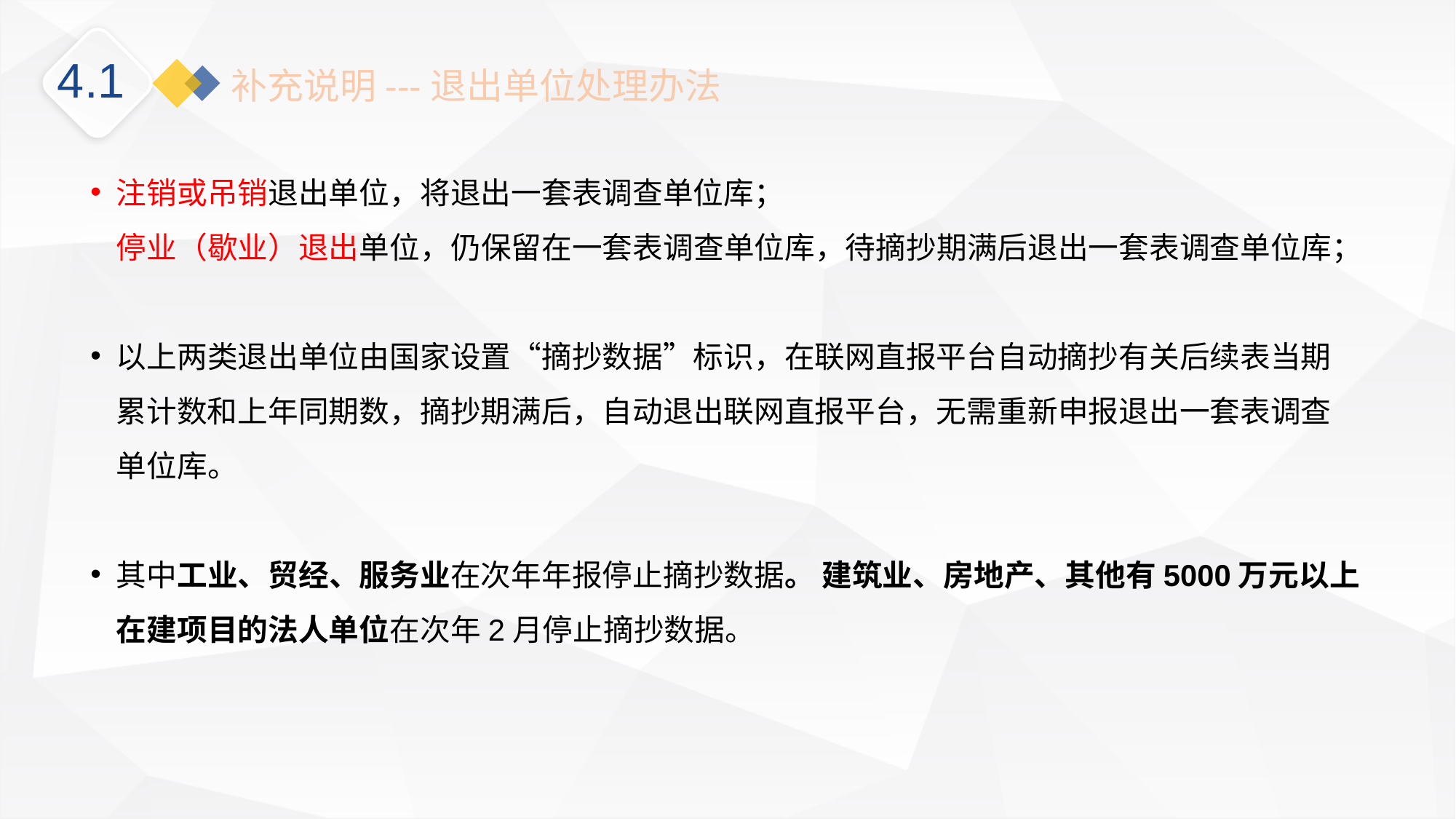

4.1
补充说明---退出单位处理办法

注销或吊销退出单位，将退出一套表调查单位库；
停业（歇业）退出单位，仍保留在一套表调查单位库，待摘抄期满后退出一套表调查单位库；

以上两类退出单位由国家设置“摘抄数据”标识，在联网直报平台自动摘抄有关后续表当期累计数和上年同期数，摘抄期满后，自动退出联网直报平台，无需重新申报退出一套表调查单位库。

其中工业、贸经、服务业在次年年报停止摘抄数据。 建筑业、房地产、其他有5000万元以上在建项目的法人单位在次年2月停止摘抄数据。
52